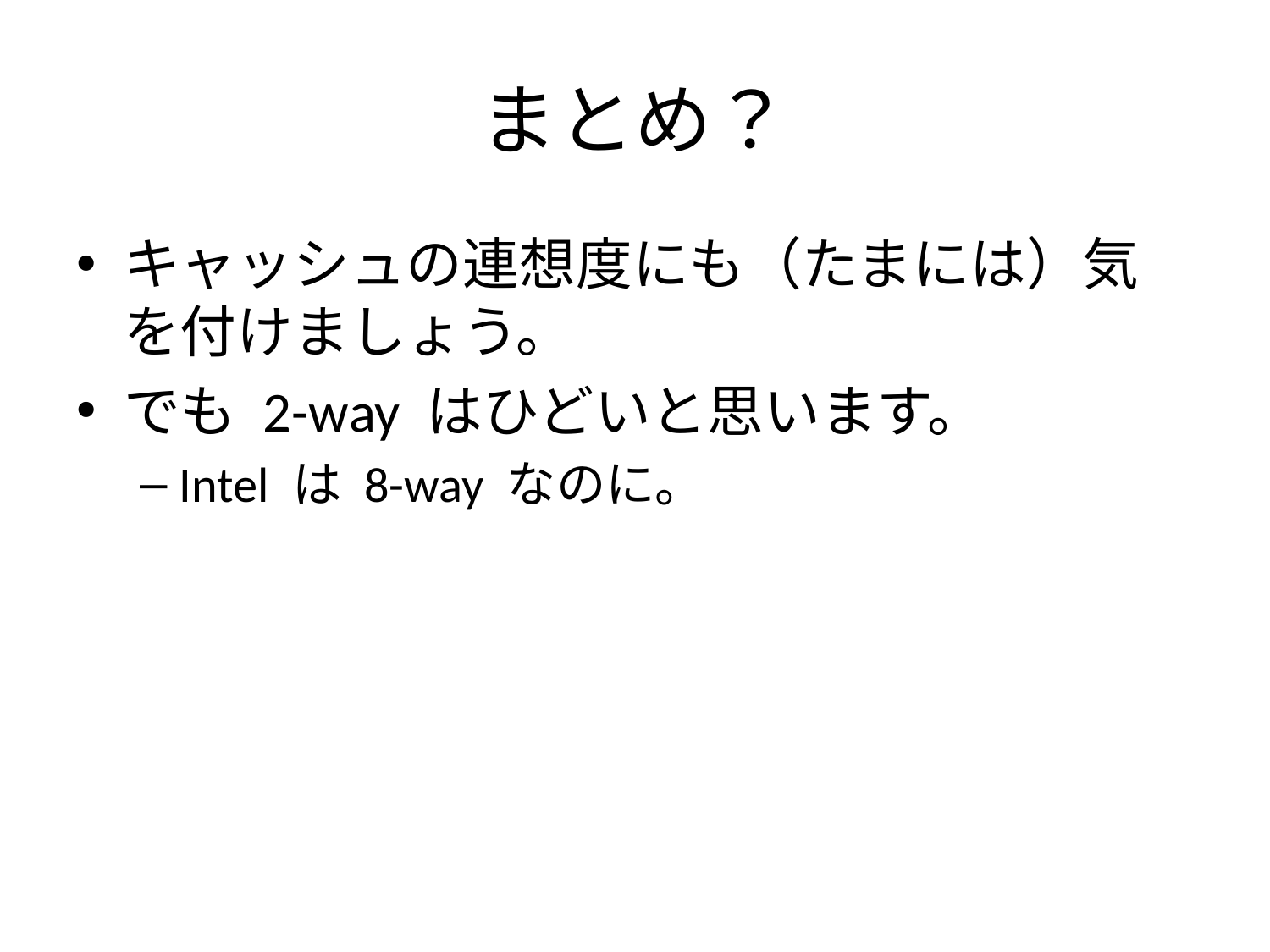

# まとめ？
キャッシュの連想度にも（たまには）気を付けましょう。
でも 2-way はひどいと思います。
Intel は 8-way なのに。